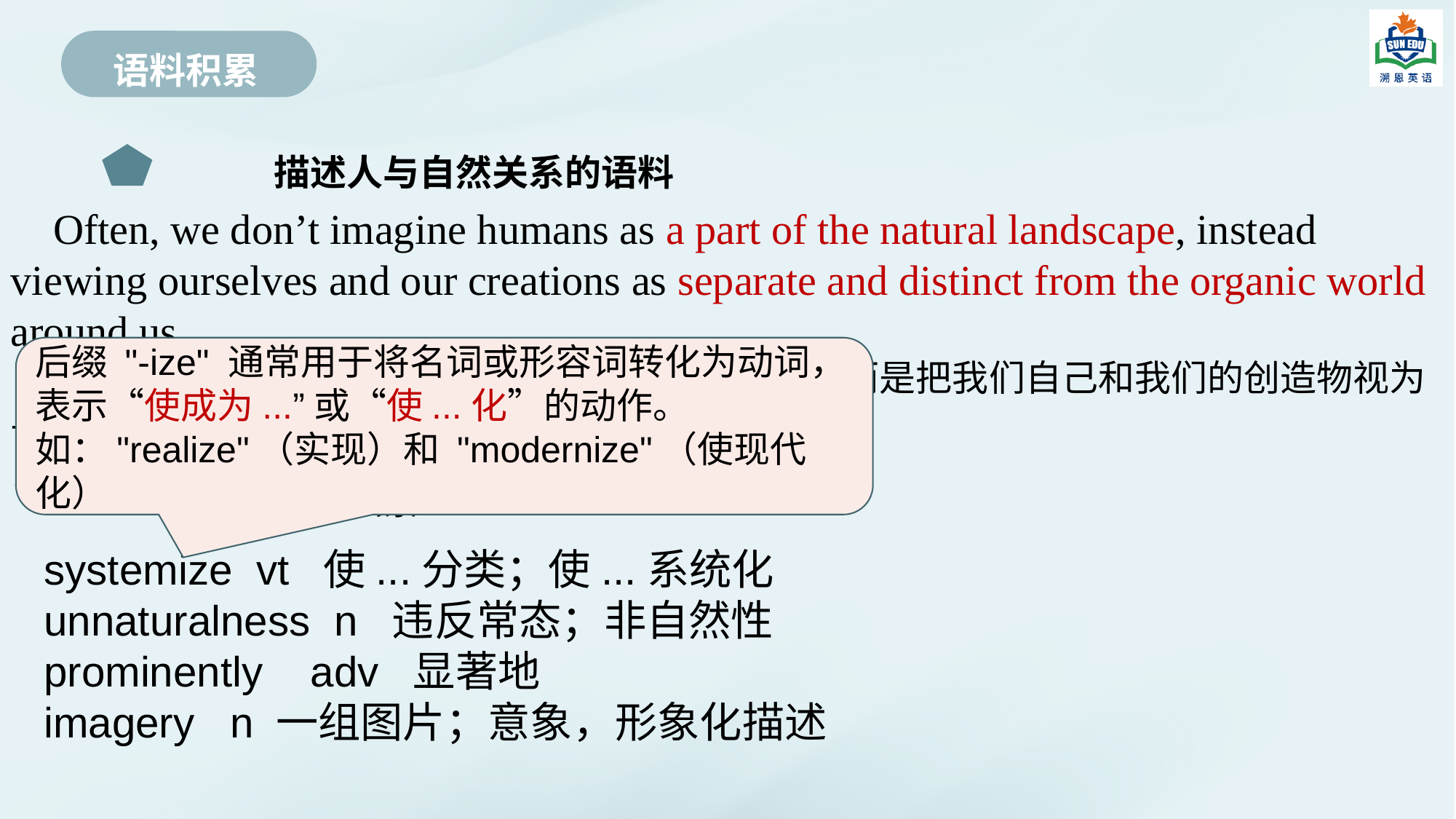

语料积累

 描述人与自然关系的语料
 Often, we don’t imagine humans as a part of the natural landscape, instead viewing ourselves and our creations as separate and distinct from the organic world around us.
通常，我们不会把人类想象成自然景观的一部分，而是把我们自己和我们的创造物视为与我们周围的有机世界截然不同的东西。
后缀 "-ize" 通常用于将名词或形容词转化为动词，表示“使成为...”或“使...化”的动作。如："realize"（实现）和 "modernize"（使现代化）

 单词积累
systemize  vt  使...分类；使...系统化
unnaturalness  n  违反常态；非自然性
prominently    adv  显著地
imagery   n 一组图片；意象，形象化描述